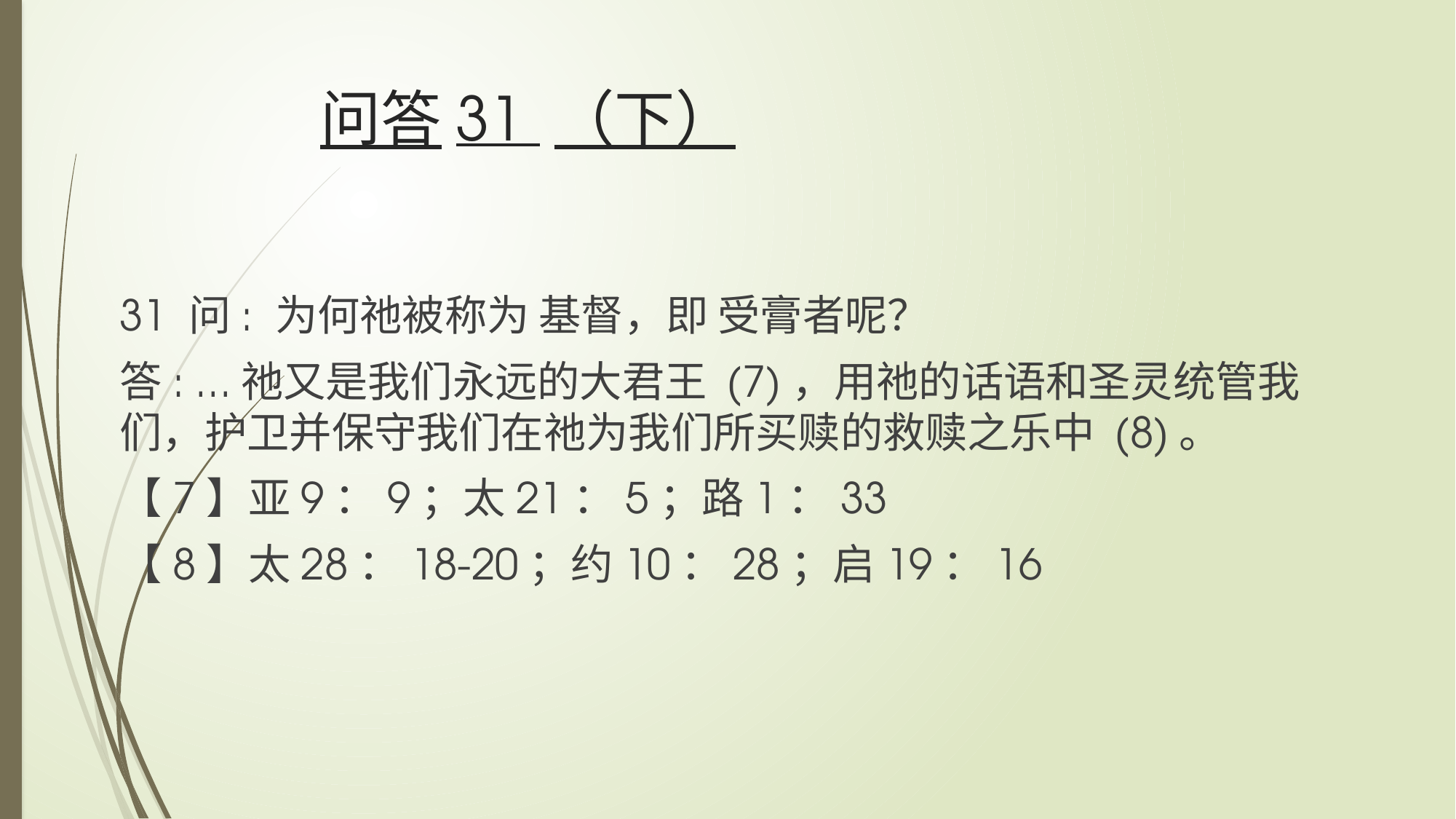

# 问答31 （下）
31 问: 为何祂被称为 基督，即 受膏者呢？
答: …祂又是我们永远的大君王 (7)，用祂的话语和圣灵统管我们，护卫并保守我们在祂为我们所买赎的救赎之乐中 (8)。
【7】亚9：9；太21：5；路1：33
【8】太28：18-20；约10：28；启19：16